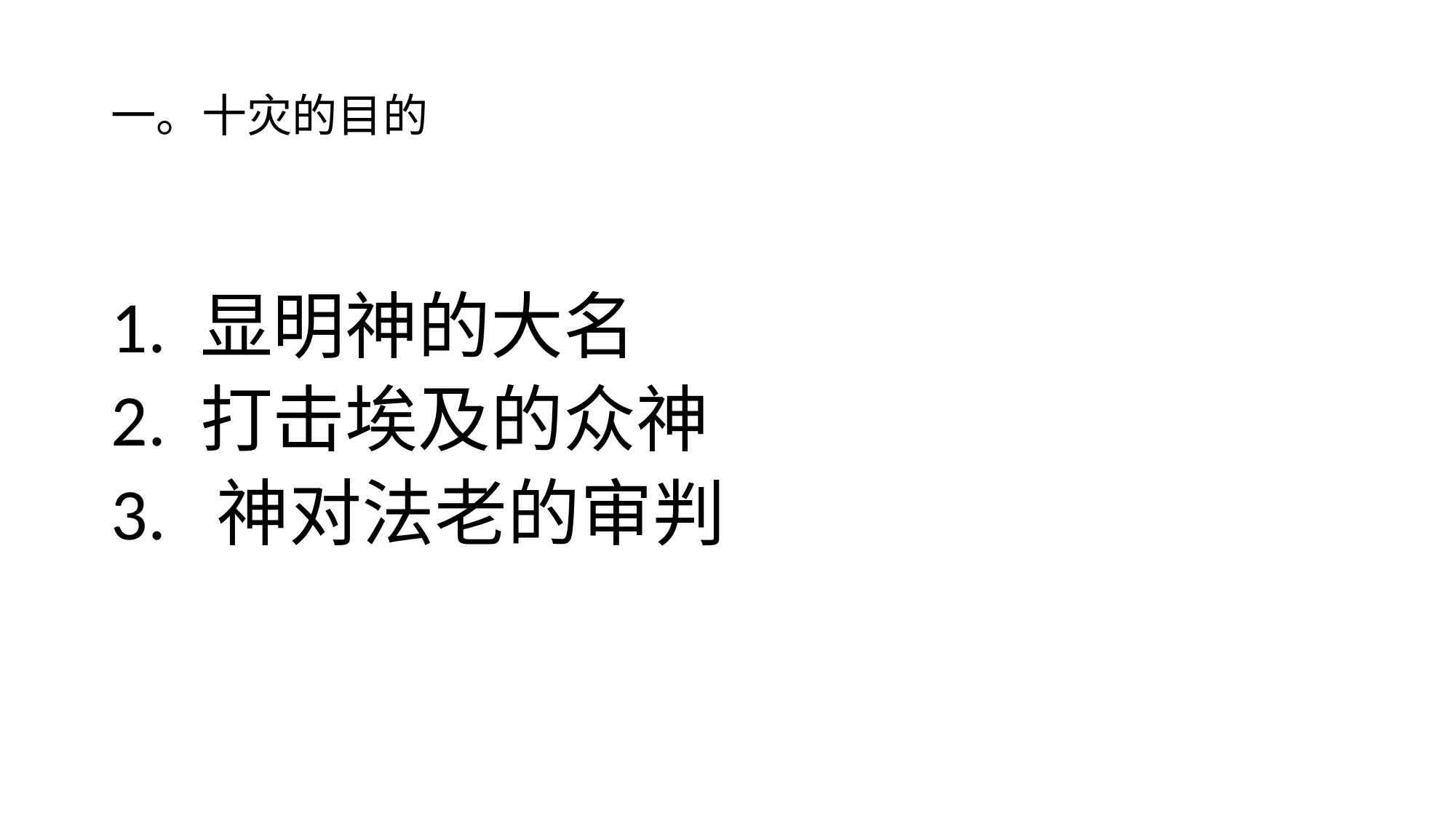

# 一。十灾的目的

1. 显明神的大名
2. 打击埃及的众神
3.  神对法老的审判